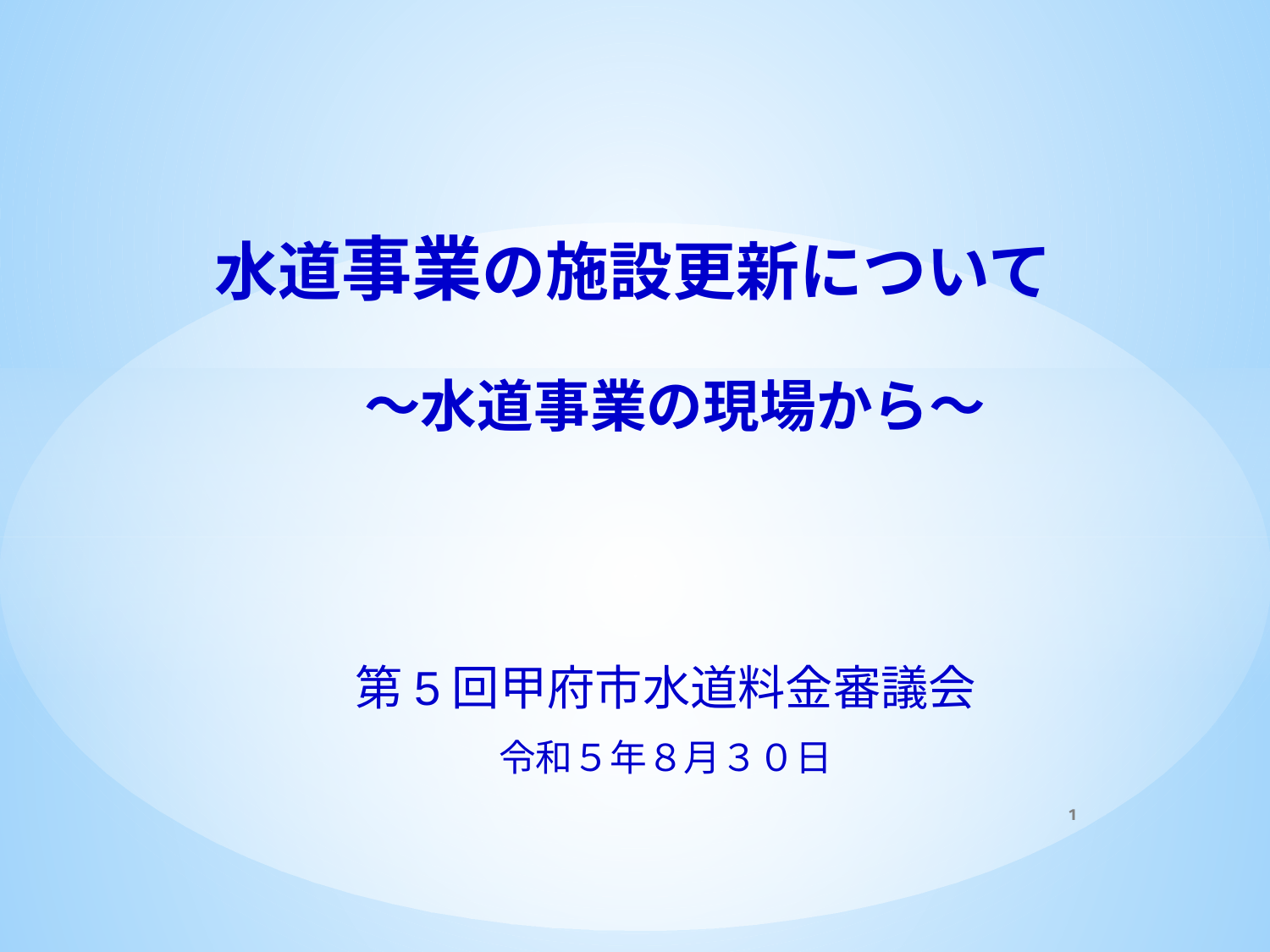

水道事業の施設更新について
# ～水道事業の現場から～
第5回甲府市水道料金審議会
令和５年８月３０日
1